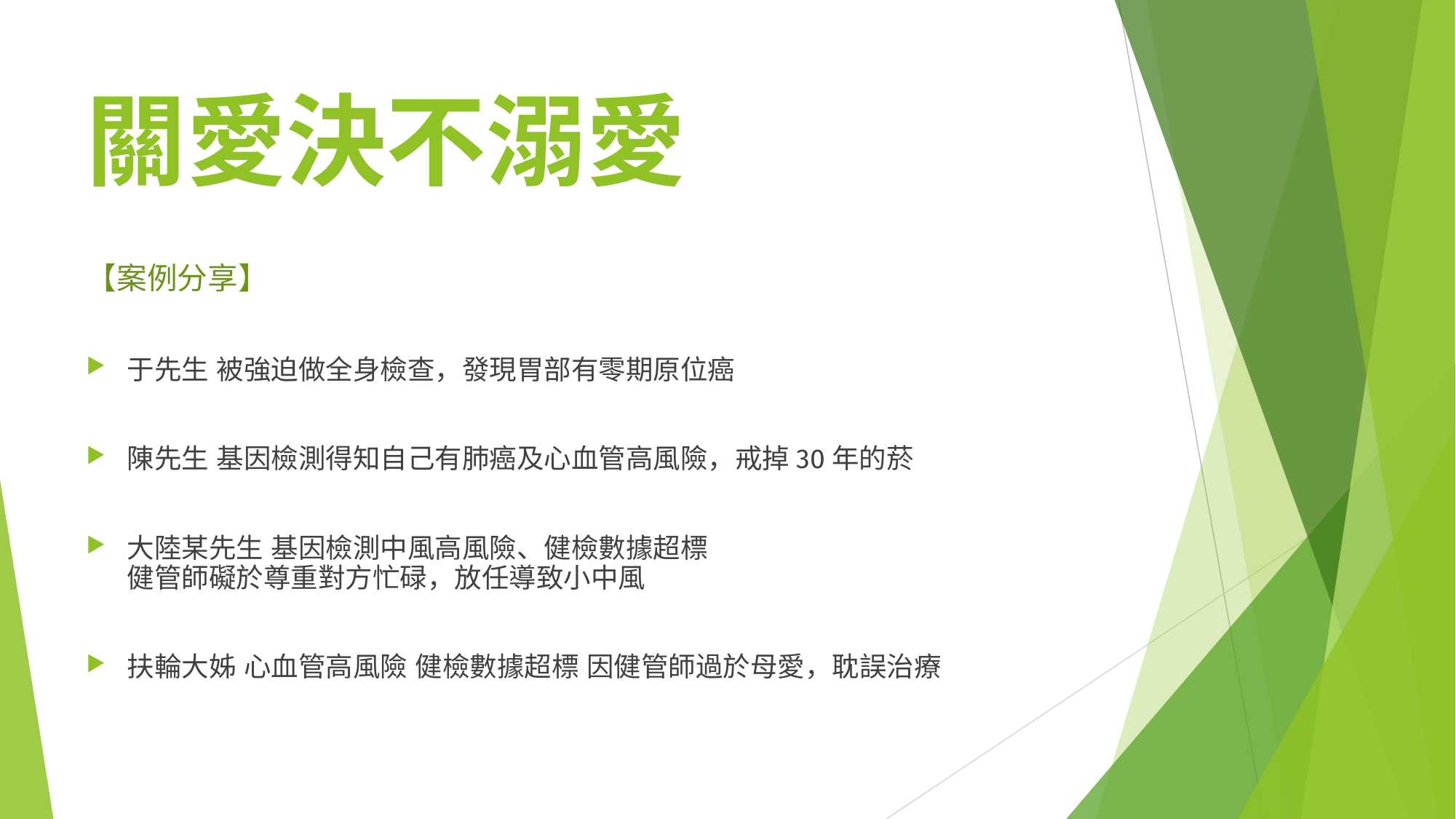

# 關愛決不溺愛
【案例分享】

于先生 被強迫做全身檢查，發現胃部有零期原位癌

陳先生 基因檢測得知自己有肺癌及心血管高風險，戒掉30年的菸

大陸某先生 基因檢測中風高風險、健檢數據超標
健管師礙於尊重對方忙碌，放任導致小中風

扶輪大姊 心血管高風險 健檢數據超標 因健管師過於母愛，耽誤治療